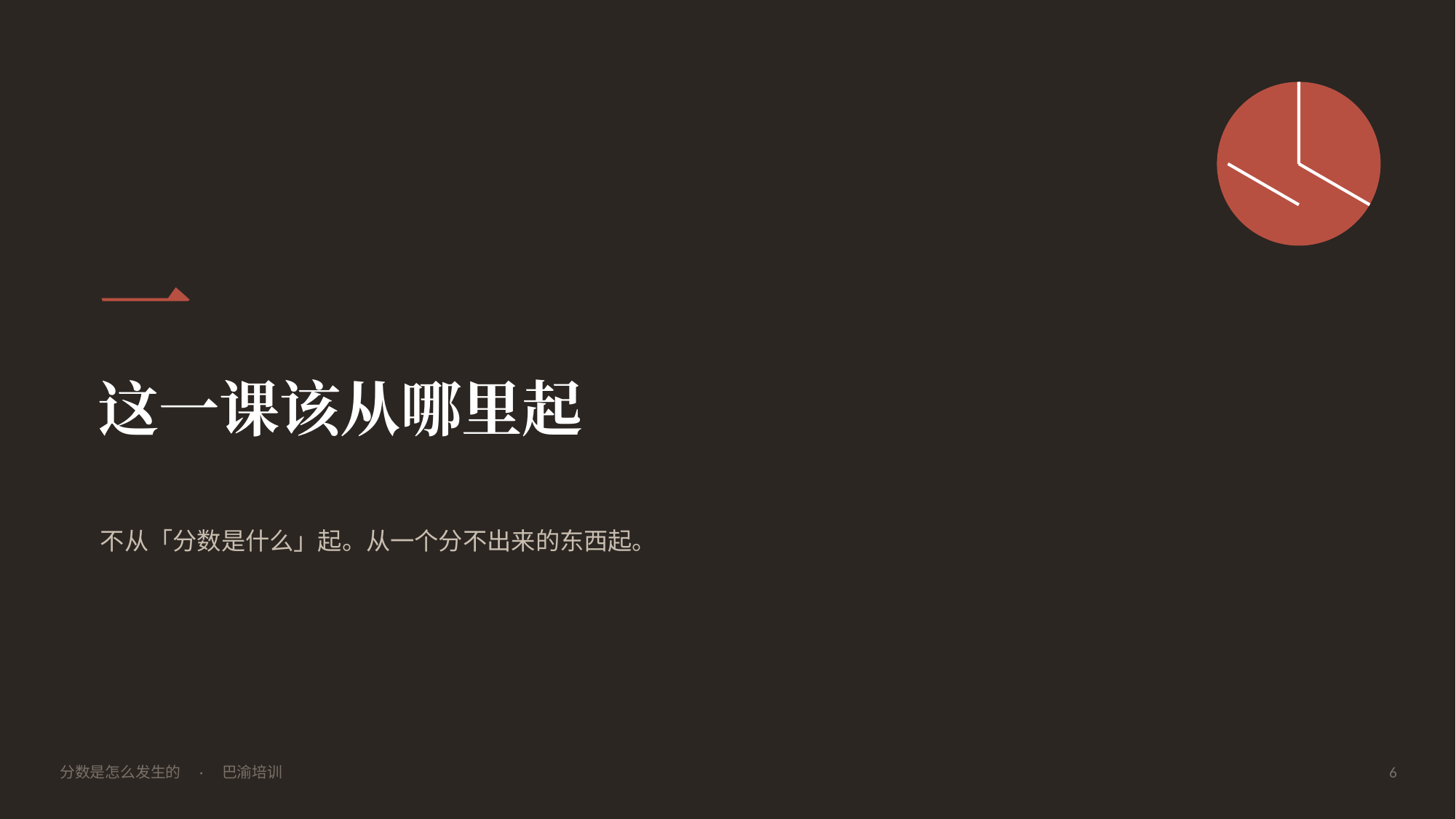

一
这一课该从哪里起
不从「分数是什么」起。从一个分不出来的东西起。
分数是怎么发生的　·　巴渝培训
6